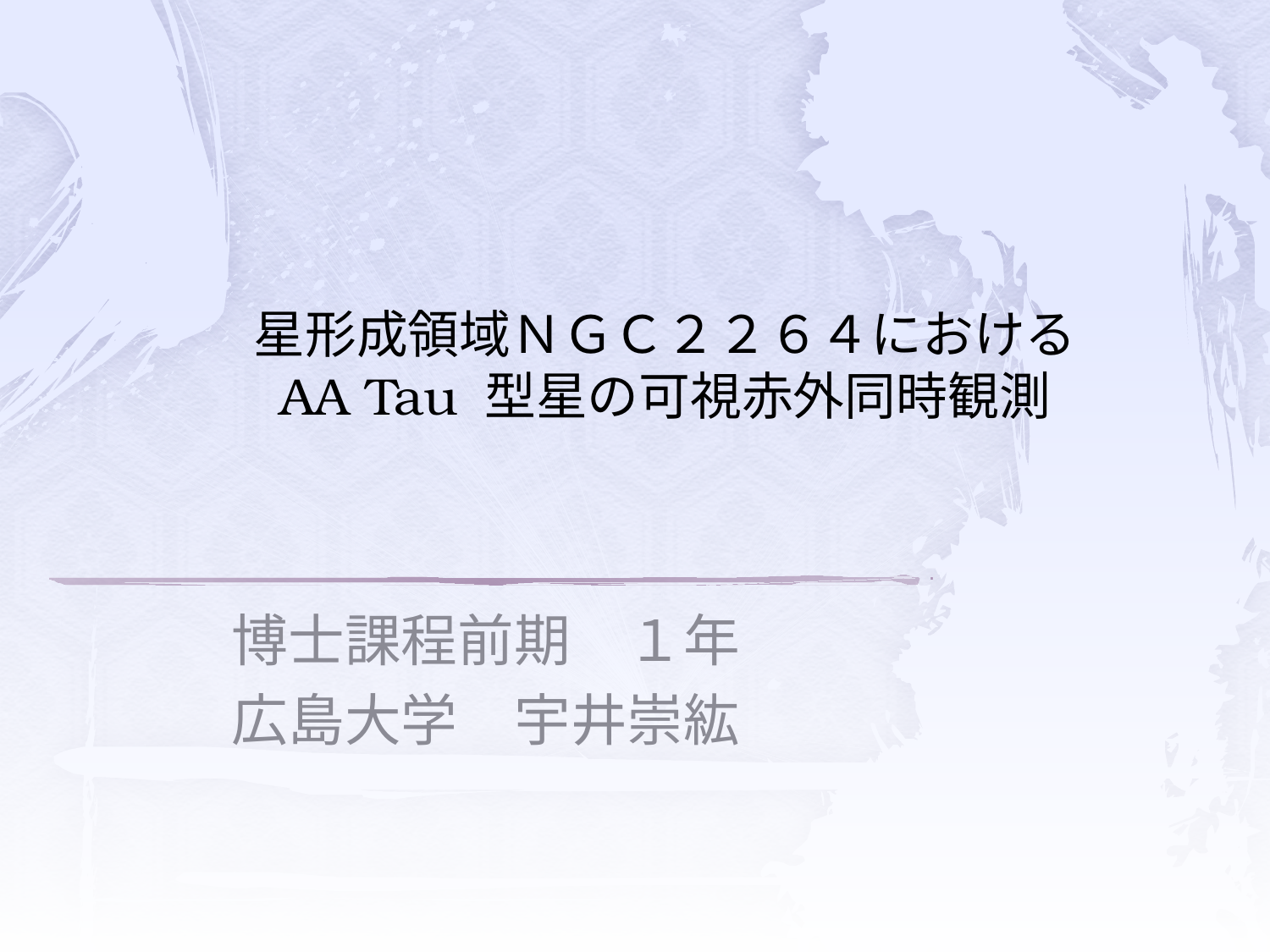

# 星形成領域ＮＧＣ２２６４における AA Tau 型星の可視赤外同時観測
博士課程前期　１年
広島大学　宇井崇紘